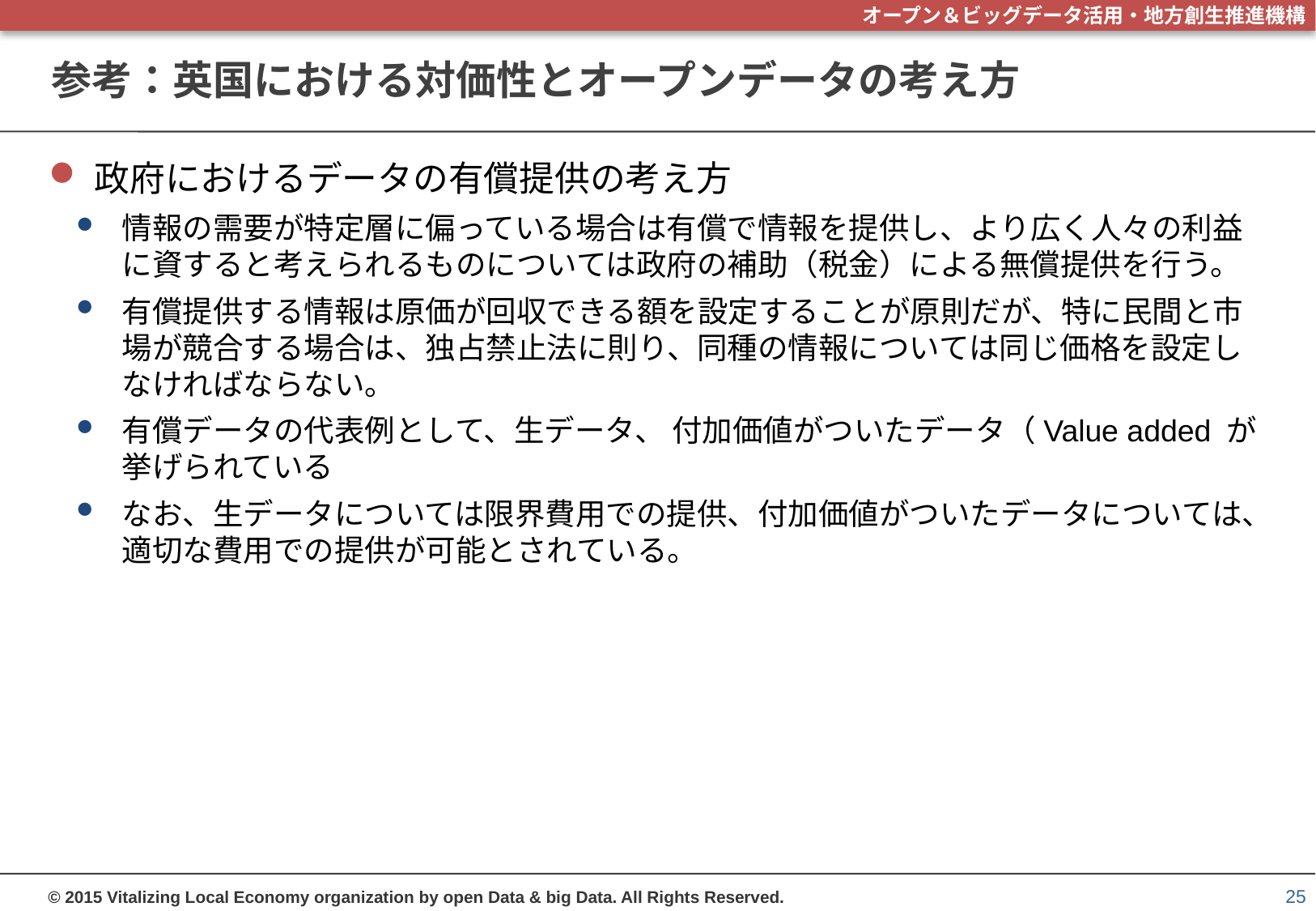

# 参考：英国における対価性とオープンデータの考え方
政府におけるデータの有償提供の考え方
情報の需要が特定層に偏っている場合は有償で情報を提供し、より広く人々の利益に資すると考えられるものについては政府の補助（税金）による無償提供を行う。
有償提供する情報は原価が回収できる額を設定することが原則だが、特に民間と市場が競合する場合は、独占禁止法に則り、同種の情報については同じ価格を設定しなければならない。
有償データの代表例として、生データ、 付加価値がついたデータ（Value added が挙げられている
なお、生データについては限界費用での提供、付加価値がついたデータについては、適切な費用での提供が可能とされている。

25